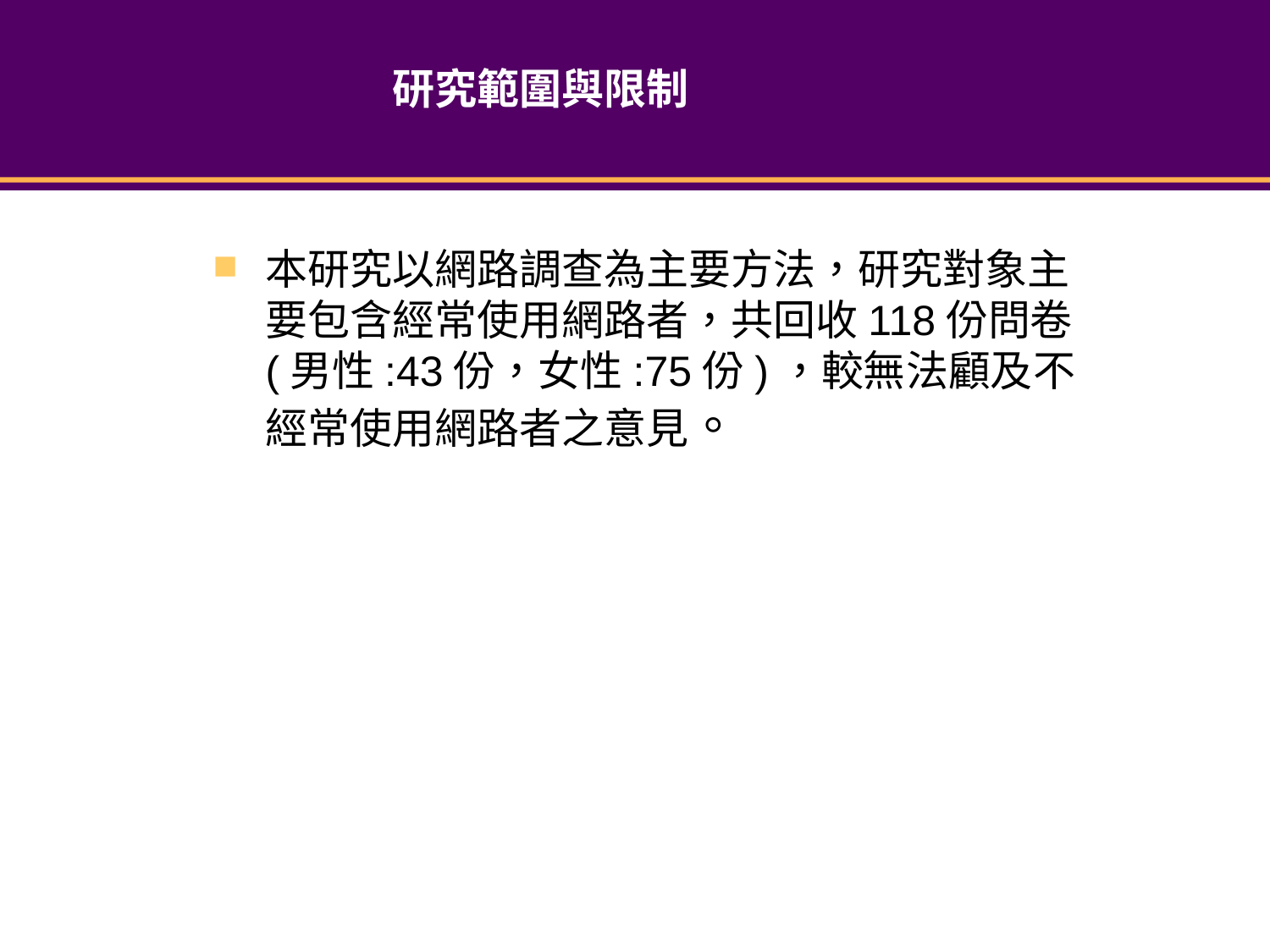

# 研究範圍與限制
本研究以網路調查為主要方法，研究對象主要包含經常使用網路者，共回收118份問卷(男性:43份，女性:75份)，較無法顧及不經常使用網路者之意見。